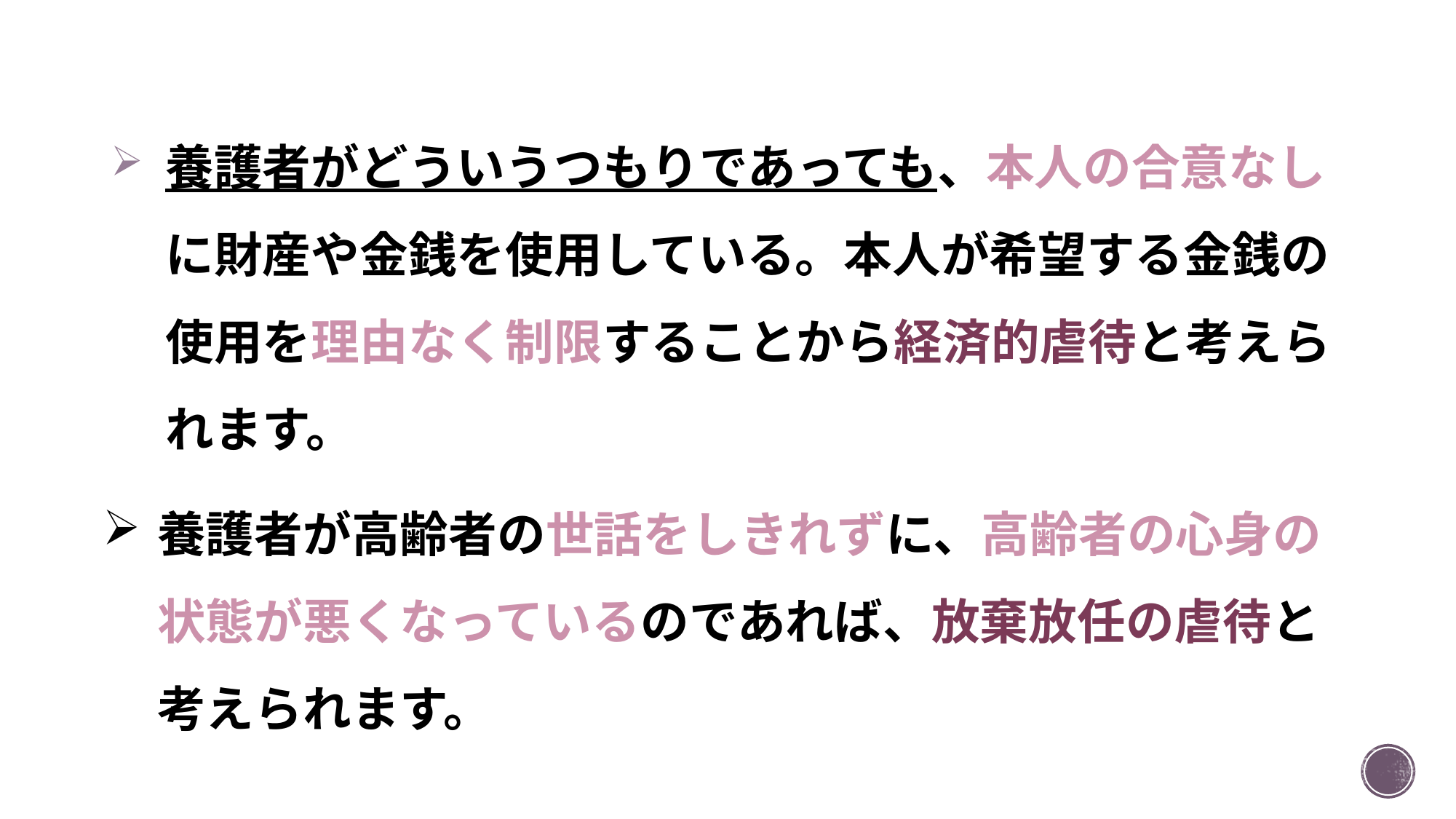

養護者がどういうつもりであっても、本人の合意なしに財産や金銭を使用している。本人が希望する金銭の使用を理由なく制限することから経済的虐待と考えられます。
養護者が高齢者の世話をしきれずに、高齢者の心身の状態が悪くなっているのであれば、放棄放任の虐待と考えられます。